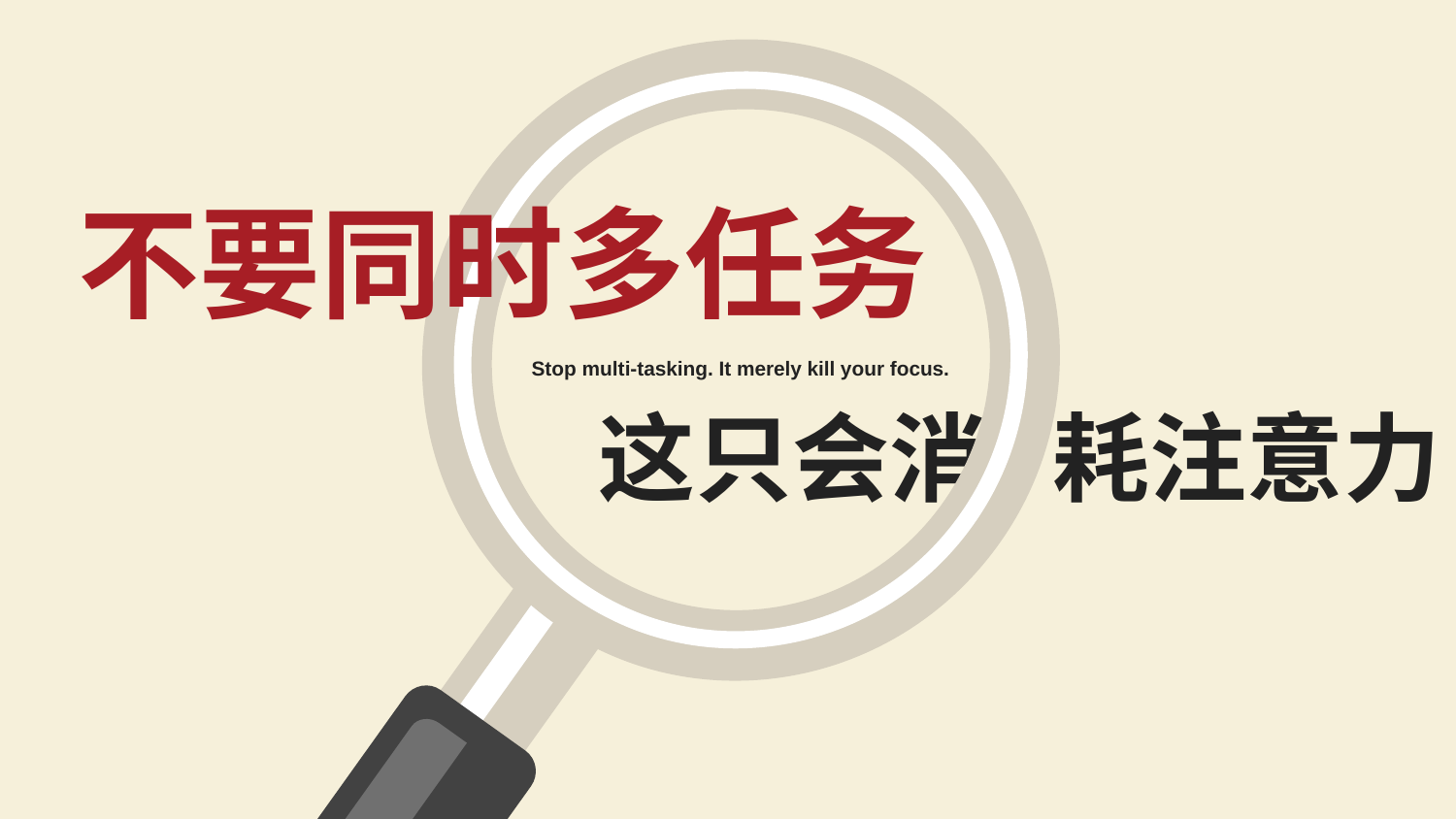

不要同时多任务
Stop multi-tasking. It merely kill your focus.
这只会消   耗注意力